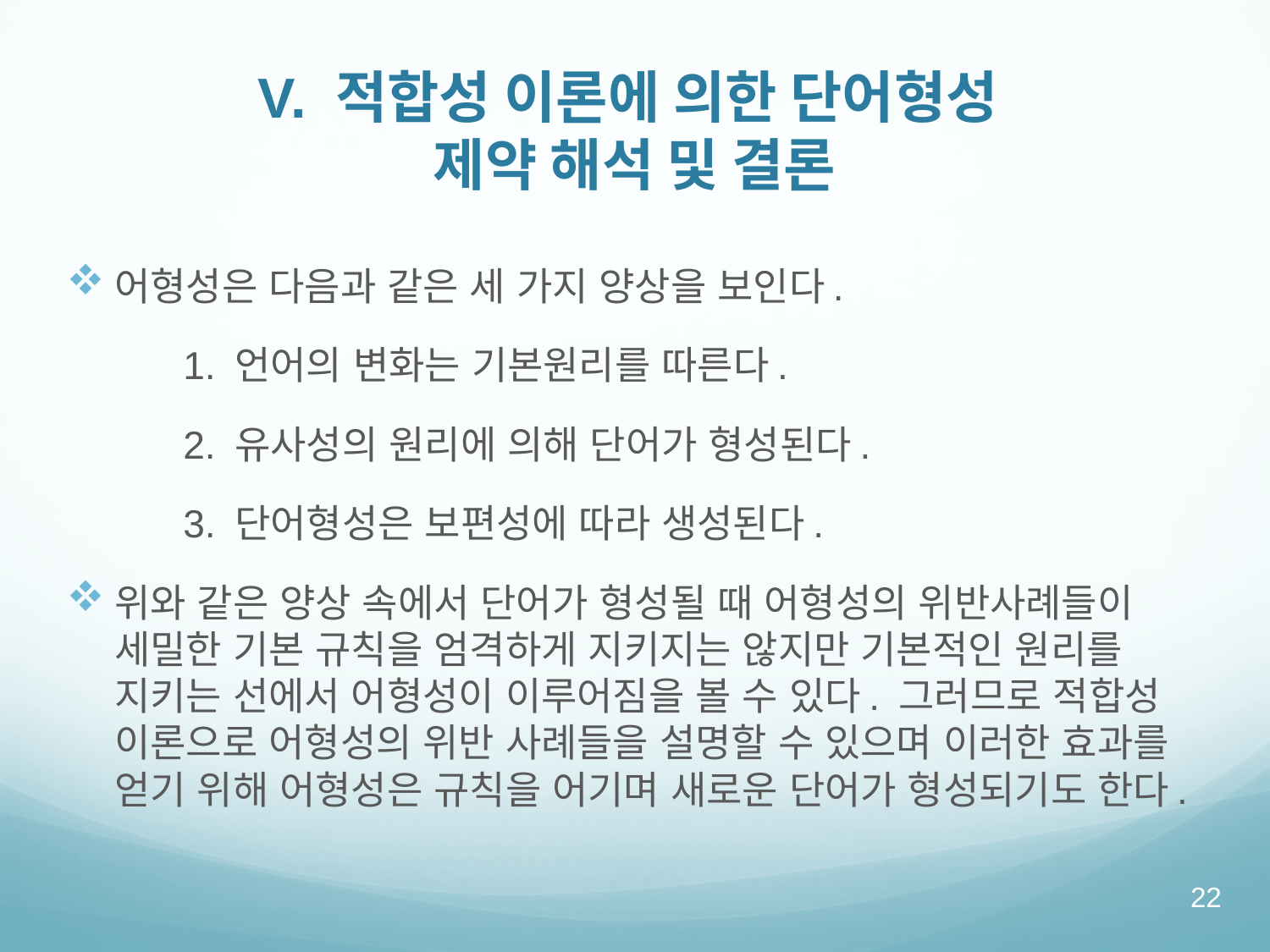

# V. 적합성 이론에 의한 단어형성 제약 해석 및 결론
어형성은 다음과 같은 세 가지 양상을 보인다.
	1. 언어의 변화는 기본원리를 따른다.
	2. 유사성의 원리에 의해 단어가 형성된다.
	3. 단어형성은 보편성에 따라 생성된다.
위와 같은 양상 속에서 단어가 형성될 때 어형성의 위반사례들이 세밀한 기본 규칙을 엄격하게 지키지는 않지만 기본적인 원리를 지키는 선에서 어형성이 이루어짐을 볼 수 있다. 그러므로 적합성 이론으로 어형성의 위반 사례들을 설명할 수 있으며 이러한 효과를 얻기 위해 어형성은 규칙을 어기며 새로운 단어가 형성되기도 한다.
22